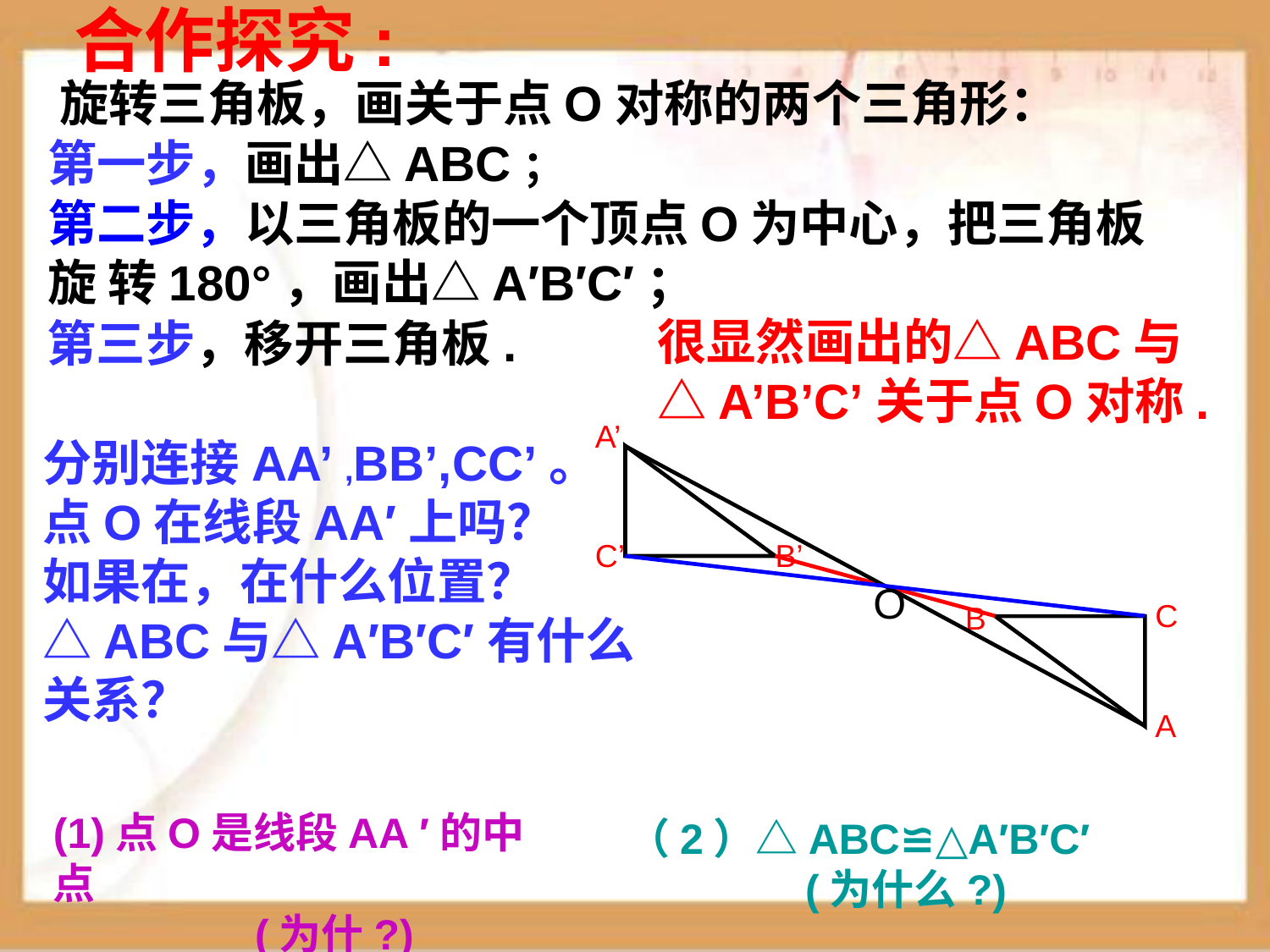

合作探究:
旋转三角板，画关于点O对称的两个三角形：
第一步，画出△ABC；
第二步，以三角板的一个顶点O为中心，把三角板旋 转180°，画出△A′B′C′；
很显然画出的△ABC与△A’B’C’关于点O对称.
第三步，移开三角板.
A’

C’
B’
O
C
B

A
分别连接AA’ ,BB’,CC’。
点O在线段AA′上吗？
如果在，在什么位置？ △ABC与△A′B′C′有什么关系？

(1)点O是线段AA ′的中点
                 (为什?)
（2）△ABC≌△A′B′C′
               (为什么?)